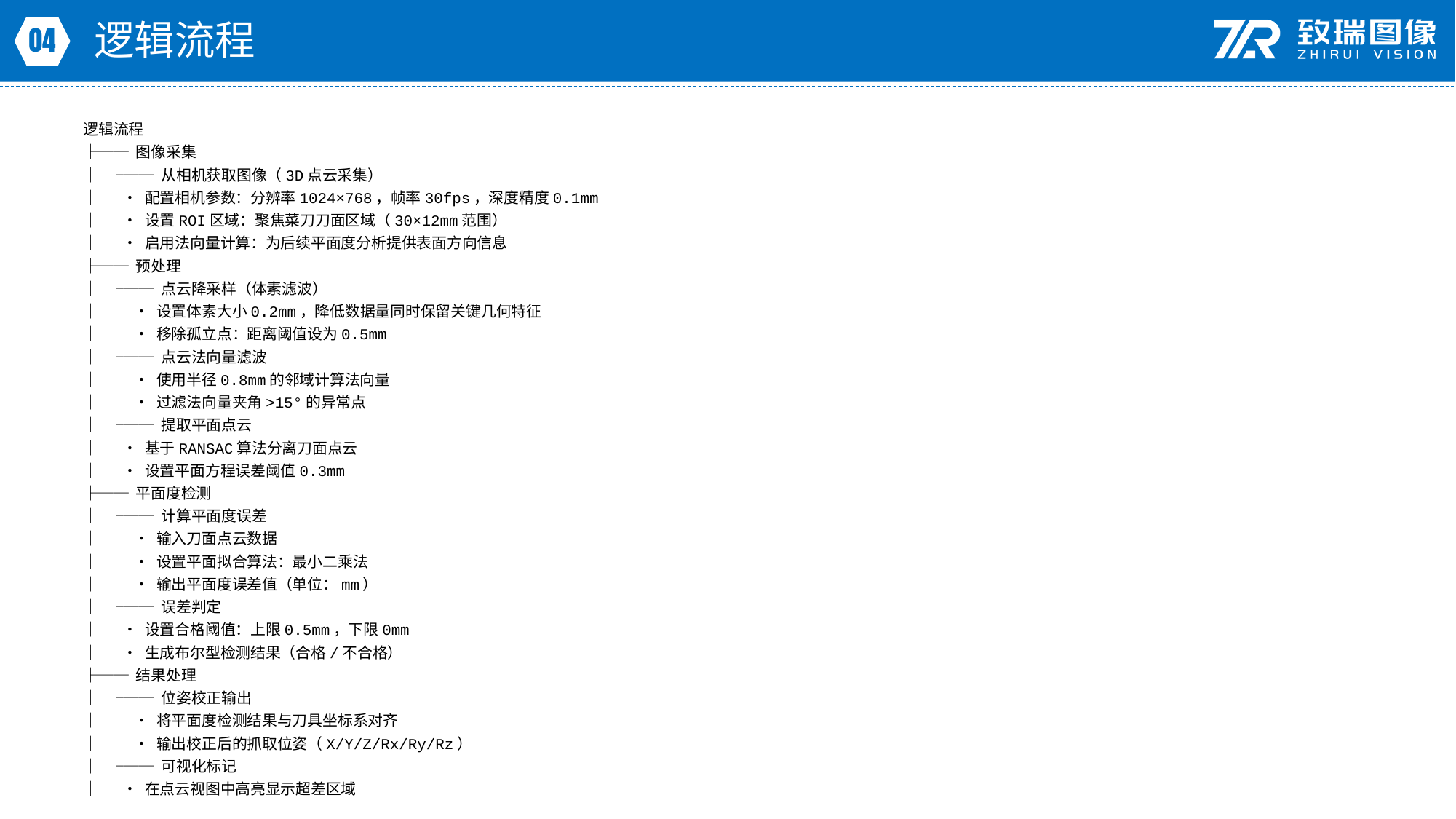

逻辑流程
04

逻辑流程
├── 图像采集
│   └── 从相机获取图像（3D点云采集）
│       • 配置相机参数：分辨率1024×768，帧率30fps，深度精度0.1mm
│       • 设置ROI区域：聚焦菜刀刀面区域（30×12mm范围）
│       • 启用法向量计算：为后续平面度分析提供表面方向信息
├── 预处理
│   ├── 点云降采样（体素滤波）
│   │   • 设置体素大小0.2mm，降低数据量同时保留关键几何特征
│   │   • 移除孤立点：距离阈值设为0.5mm
│   ├── 点云法向量滤波
│   │   • 使用半径0.8mm的邻域计算法向量
│   │   • 过滤法向量夹角>15°的异常点
│   └── 提取平面点云
│       • 基于RANSAC算法分离刀面点云
│       • 设置平面方程误差阈值0.3mm
├── 平面度检测
│   ├── 计算平面度误差
│   │   • 输入刀面点云数据
│   │   • 设置平面拟合算法：最小二乘法
│   │   • 输出平面度误差值（单位：mm）
│   └── 误差判定
│       • 设置合格阈值：上限0.5mm，下限0mm
│       • 生成布尔型检测结果（合格/不合格）
├── 结果处理
│   ├── 位姿校正输出
│   │   • 将平面度检测结果与刀具坐标系对齐
│   │   • 输出校正后的抓取位姿（X/Y/Z/Rx/Ry/Rz）
│   └── 可视化标记
│       • 在点云视图中高亮显示超差区域